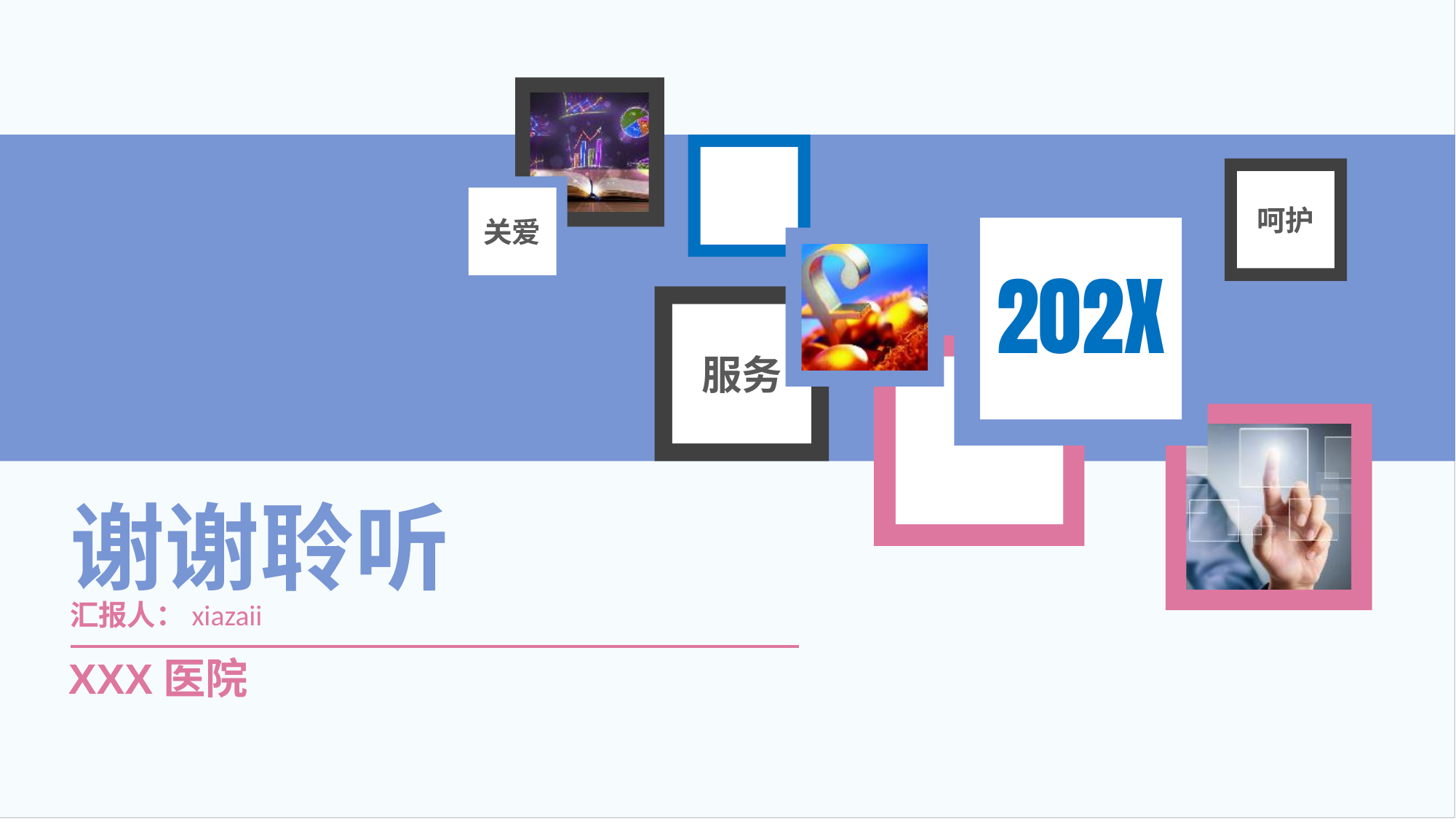

呵护

关爱

202X

服务

谢谢聆听
汇报人：xiazaii
XXX医院